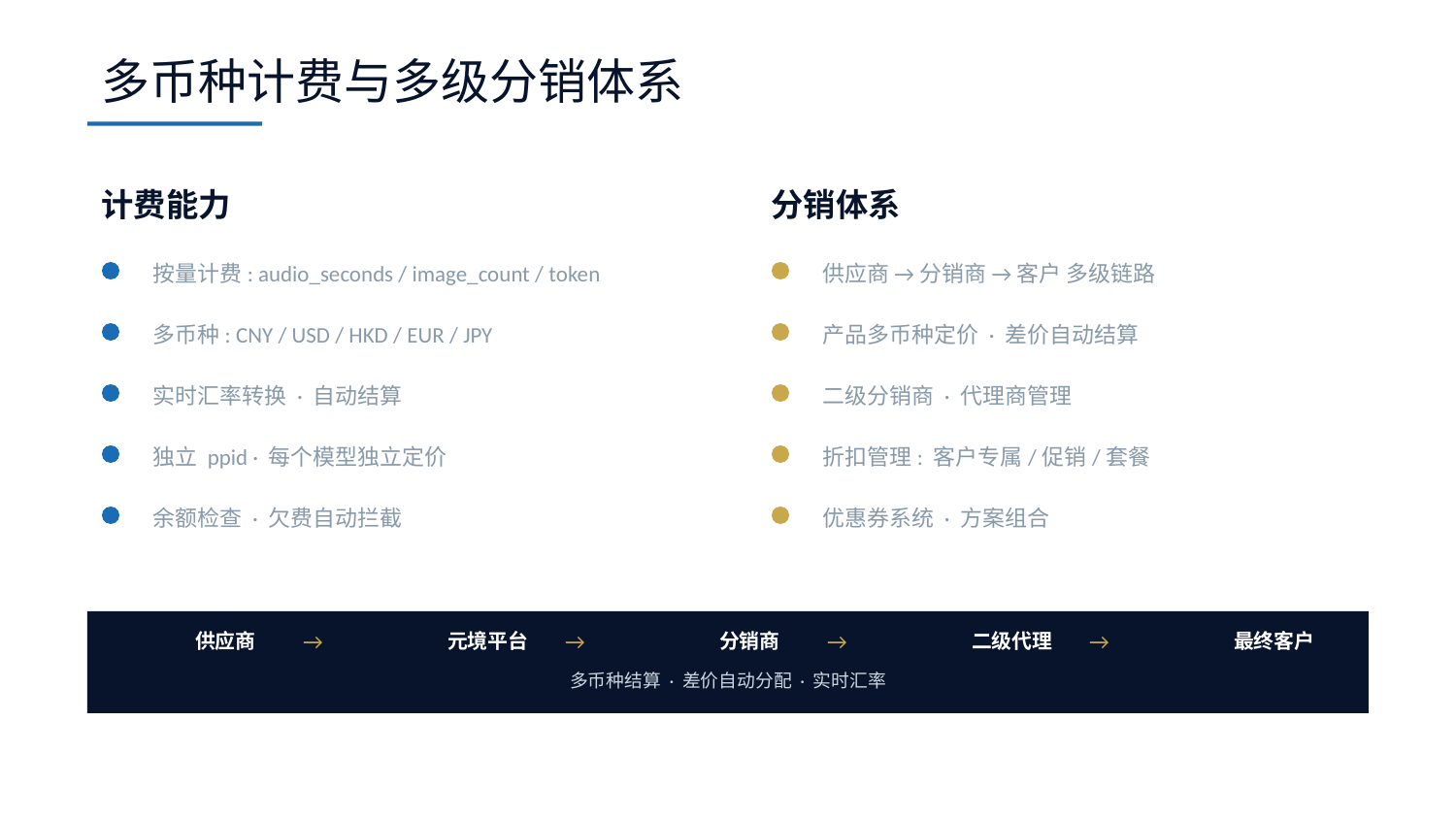

多币种计费与多级分销体系

计费能力
分销体系
按量计费: audio_seconds / image_count / token
供应商 → 分销商 → 客户 多级链路

多币种: CNY / USD / HKD / EUR / JPY
产品多币种定价 · 差价自动结算

实时汇率转换 · 自动结算
二级分销商 · 代理商管理

独立 ppid · 每个模型独立定价
折扣管理: 客户专属/促销/套餐

余额检查 · 欠费自动拦截
优惠券系统 · 方案组合

供应商
→
元境平台
→
分销商
→
二级代理
→
最终客户
多币种结算 · 差价自动分配 · 实时汇率